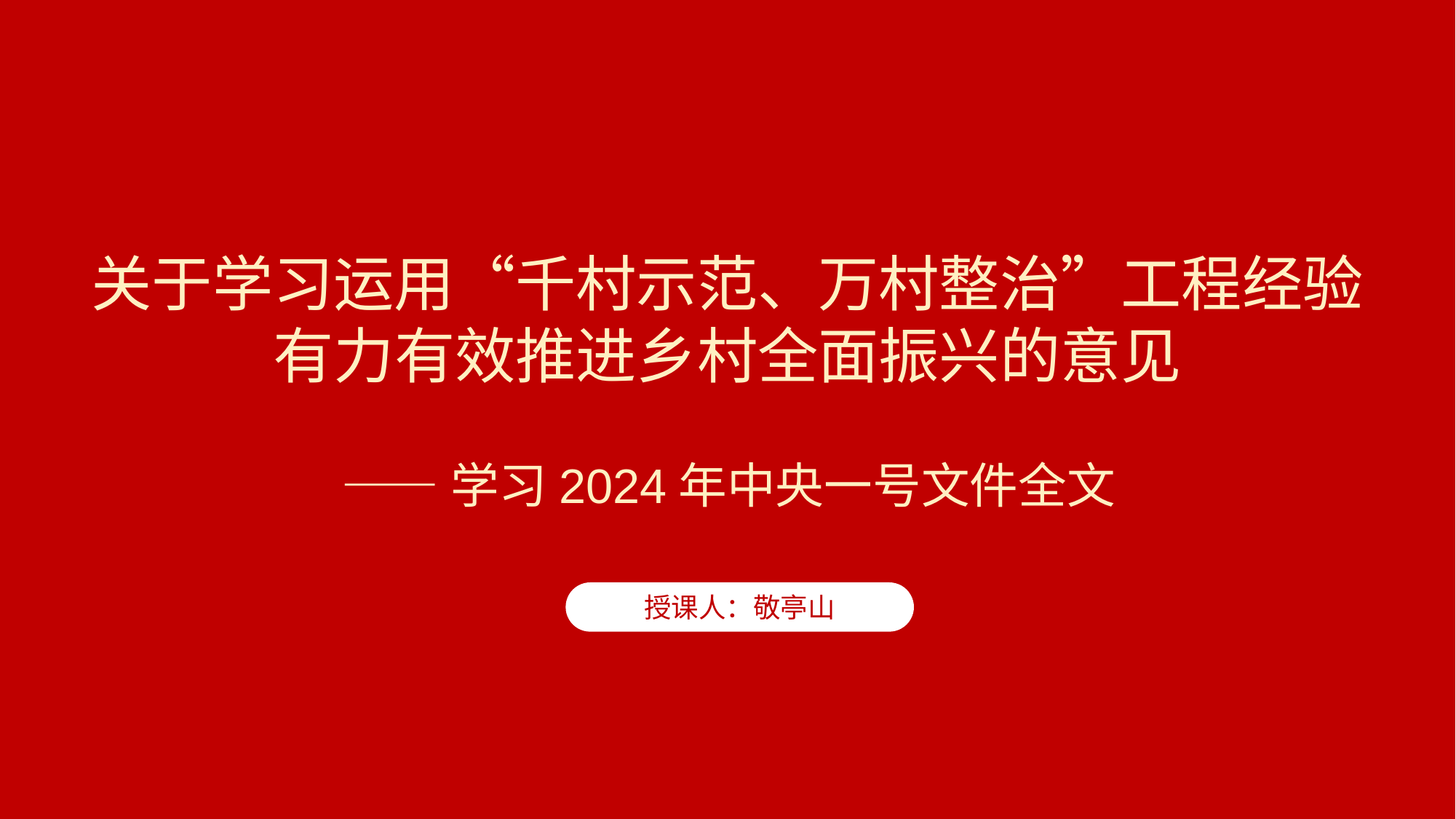

关于学习运用“千村示范、万村整治”工程经验
有力有效推进乡村全面振兴的意见
——学习2024年中央一号文件全文
授课人：敬亭山